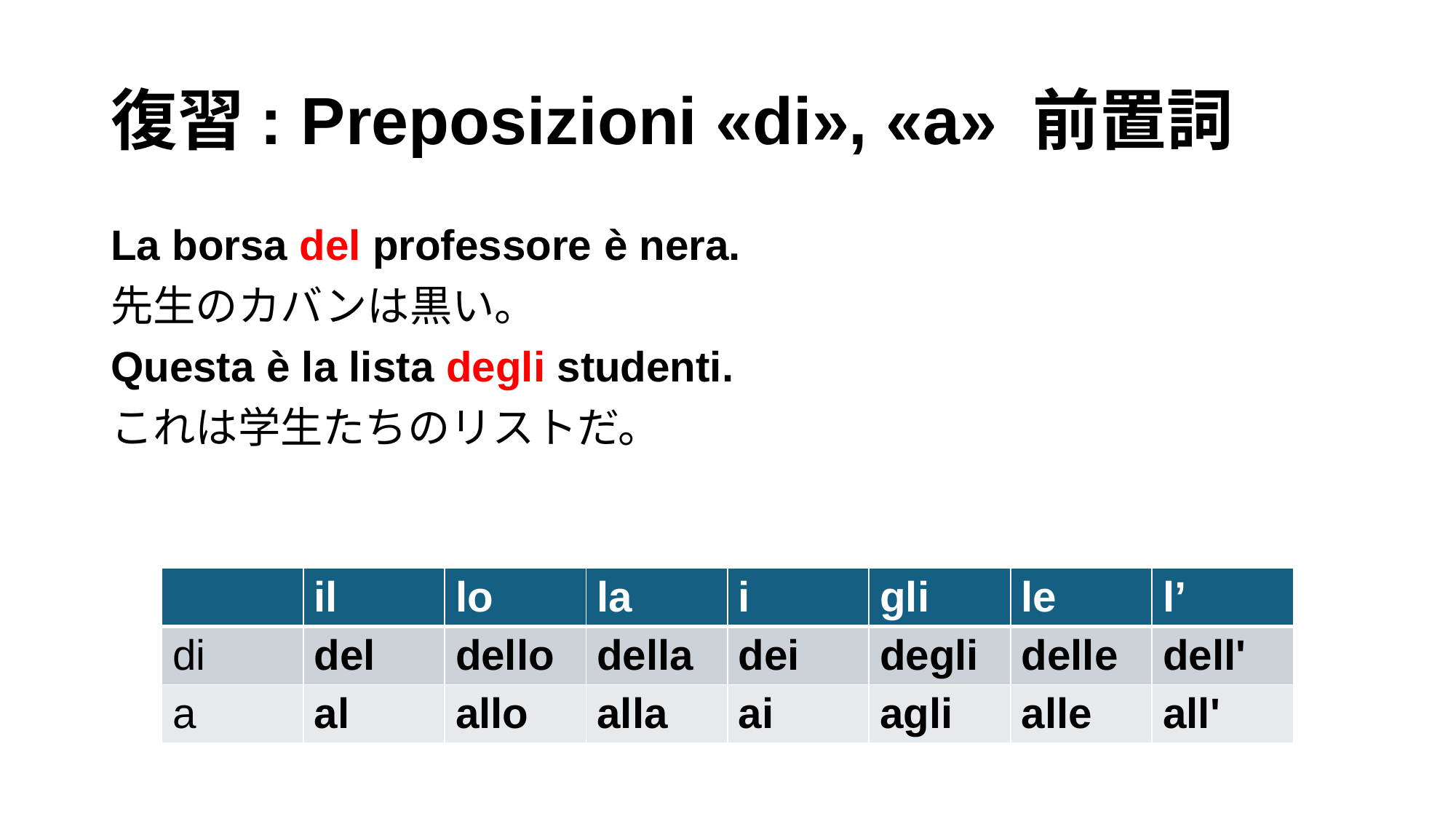

# 復習: Preposizioni «di», «a» 前置詞
La borsa del professore è nera.
先生のカバンは黒い。
Questa è la lista degli studenti.
これは学生たちのリストだ。

|  | il | lo | la | i | gli | le | l’ |
| --- | --- | --- | --- | --- | --- | --- | --- |
| di | del | dello | della | dei | degli | delle | dell' |
| a | al | allo | alla | ai | agli | alle | all' |